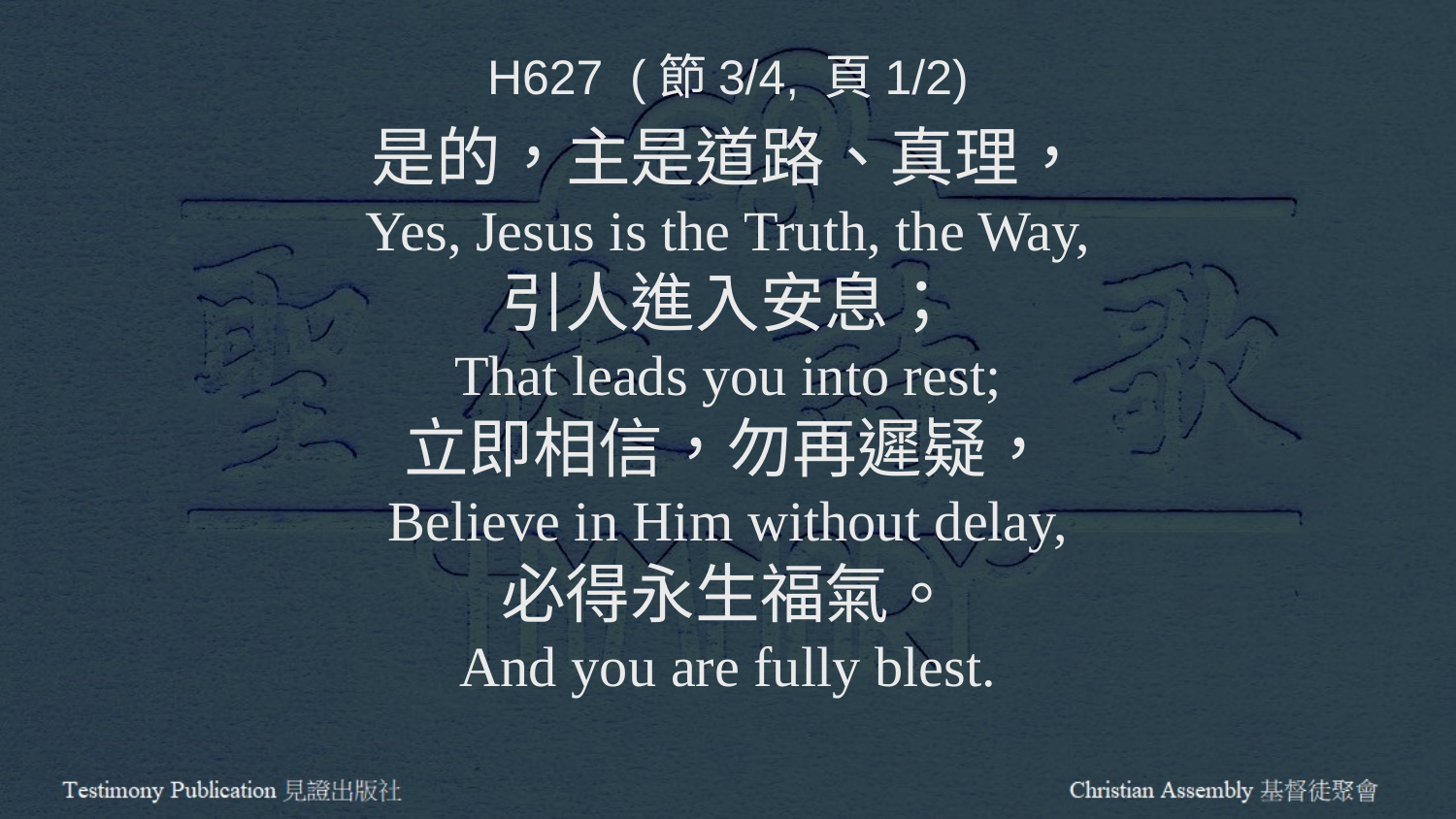

H627  (節3/4, 頁1/2)
是的，主是道路、真理，
Yes, Jesus is the Truth, the Way,
引人進入安息；
That leads you into rest;
立即相信，勿再遲疑，
Believe in Him without delay,
必得永生福氣。
And you are fully blest.